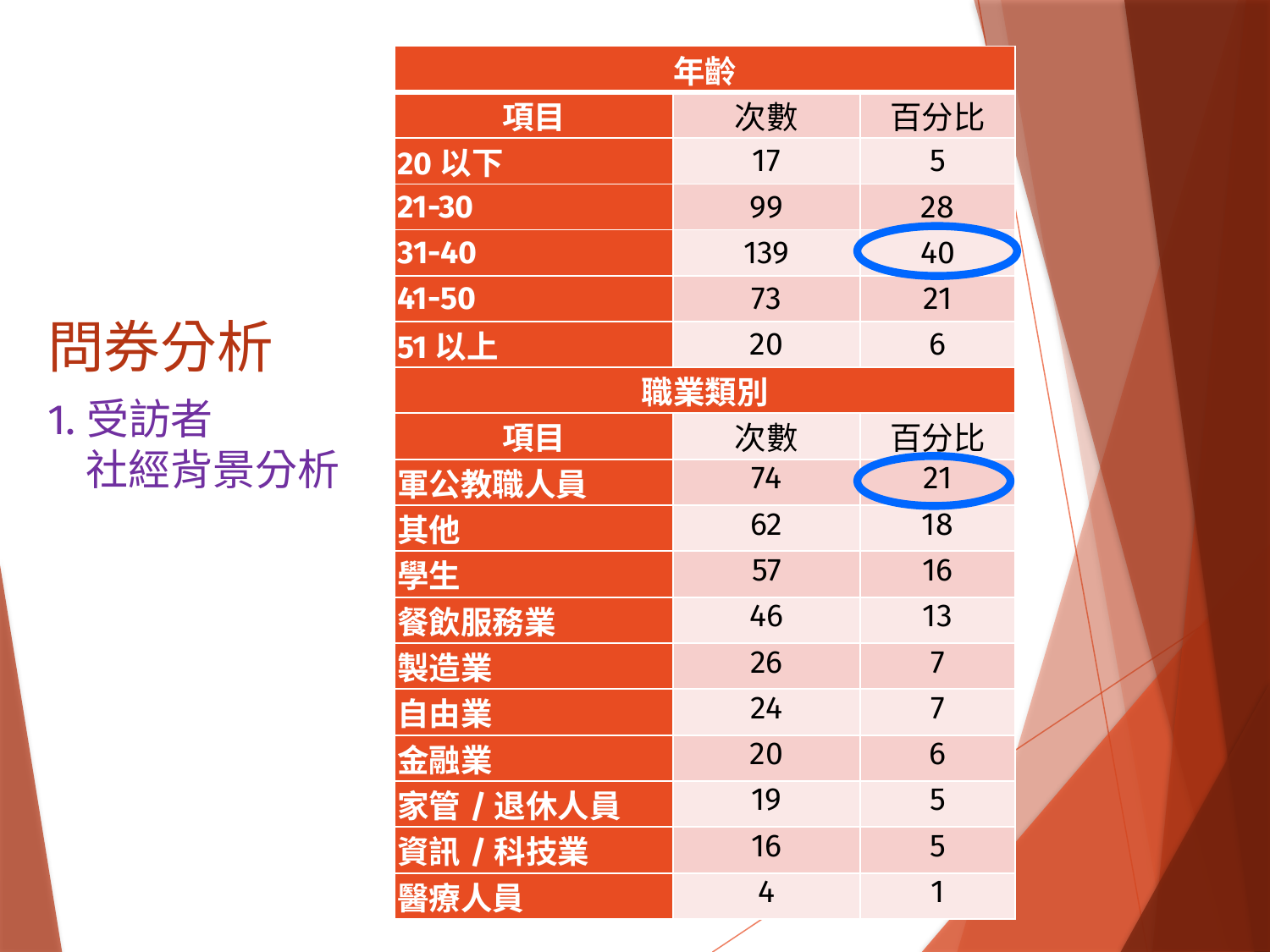

| 年齡 |  |  |
| --- | --- | --- |
| 項目 | 次數 | 百分比 |
| 20以下 | 17 | 5 |
| 21-30 | 99 | 28 |
| 31-40 | 139 | 40 |
| 41-50 | 73 | 21 |
| 51以上 | 20 | 6 |
| 職業類別 |  |  |
| 項目 | 次數 | 百分比 |
| 軍公教職人員 | 74 | 21 |
| 其他 | 62 | 18 |
| 學生 | 57 | 16 |
| 餐飲服務業 | 46 | 13 |
| 製造業 | 26 | 7 |
| 自由業 | 24 | 7 |
| 金融業 | 20 | 6 |
| 家管/退休人員 | 19 | 5 |
| 資訊/科技業 | 16 | 5 |
| 醫療人員 | 4 | 1 |
# 問券分析

1.受訪者
    社經背景分析